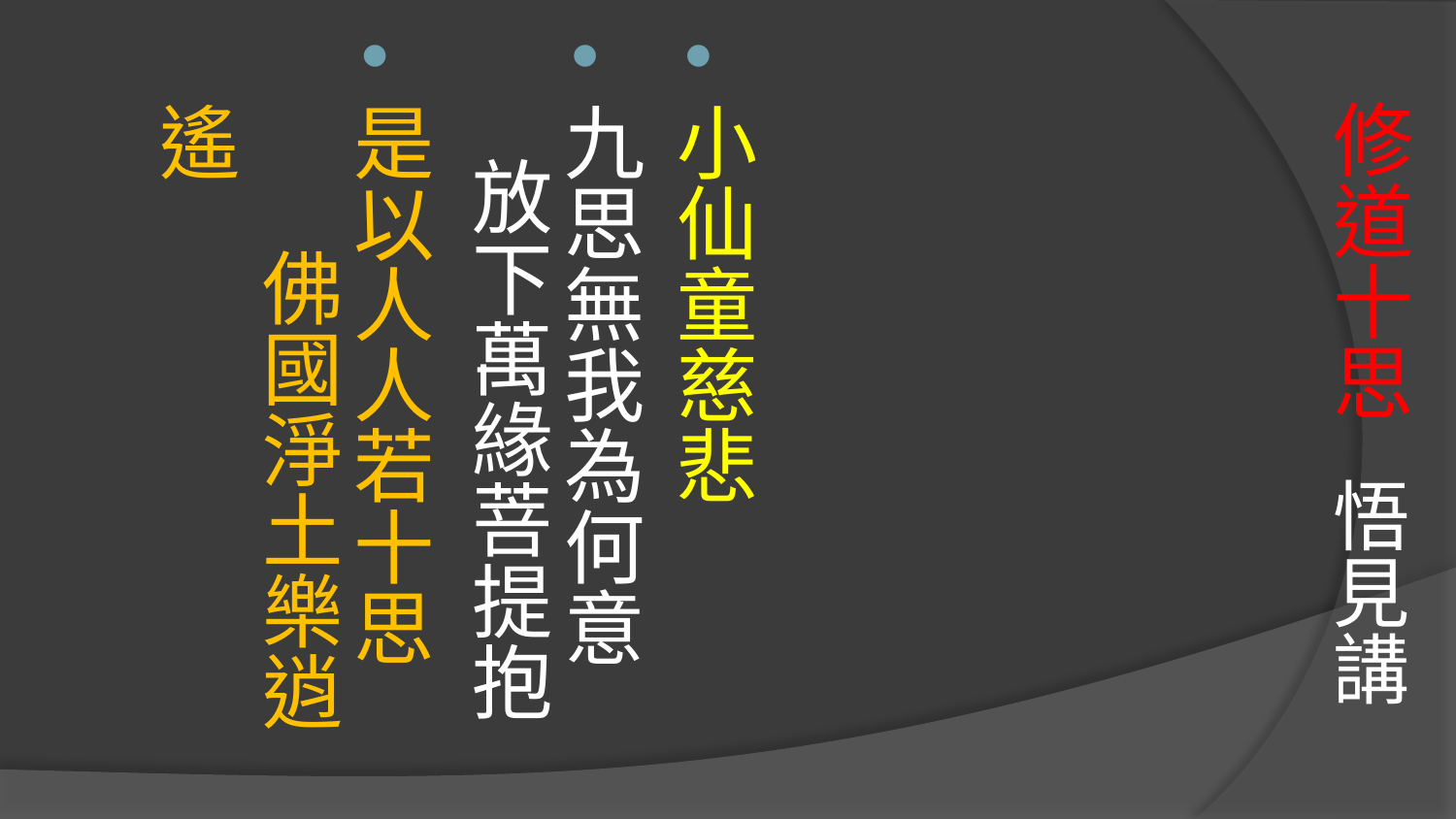

# 修道十思   悟見講
小仙童慈悲
九思無我為何意          放下萬緣菩提抱
是以人人若十思               佛國淨土樂逍遙